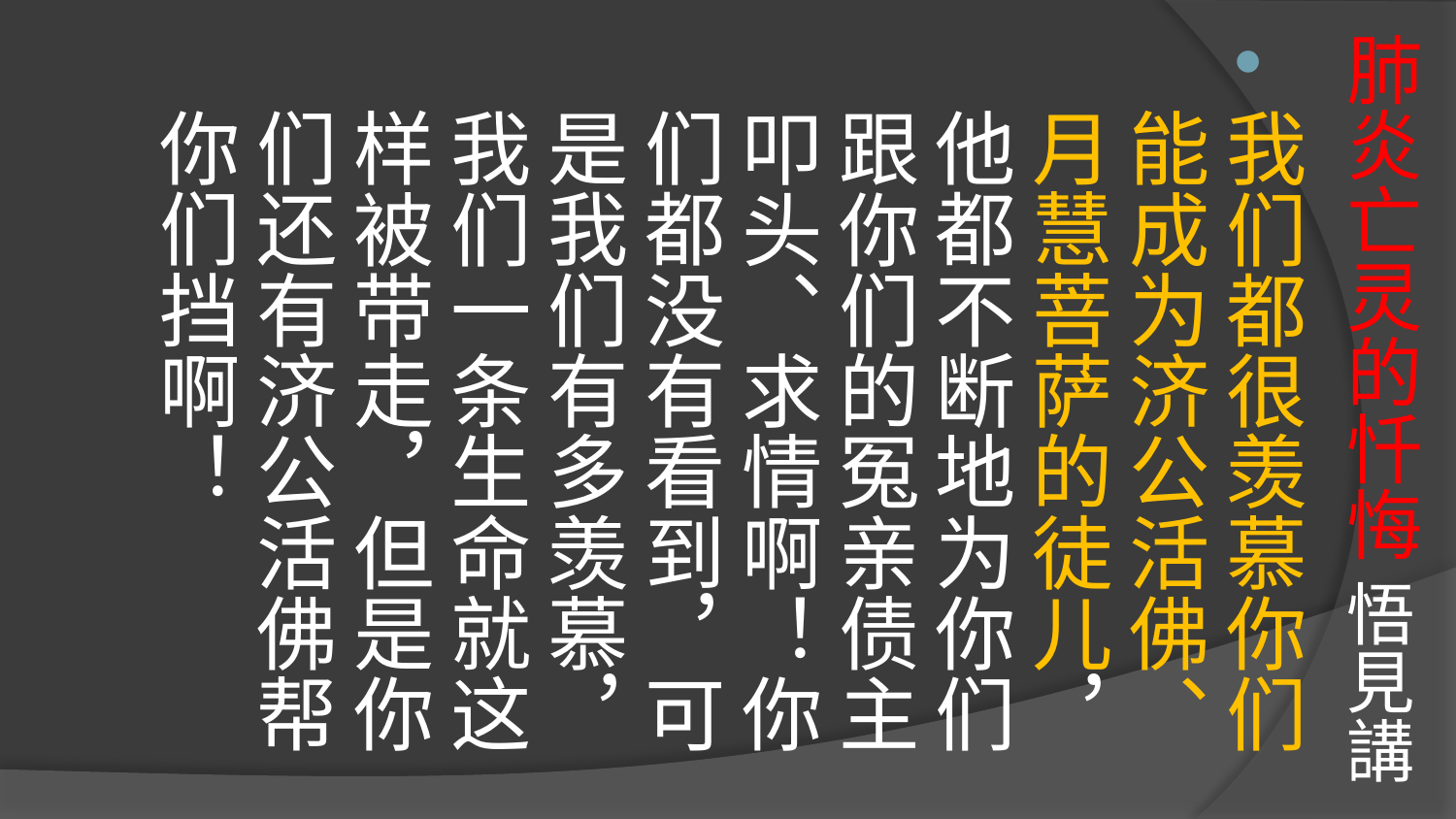

# 肺炎亡灵的忏悔 悟見講
我们都很羡慕你们能成为济公活佛、月慧菩萨的徒儿，他都不断地为你们跟你们的冤亲债主叩头、求情啊！你们都没有看到，可是我们有多羡慕，我们一条生命就这样被带走，但是你们还有济公活佛帮你们挡啊！